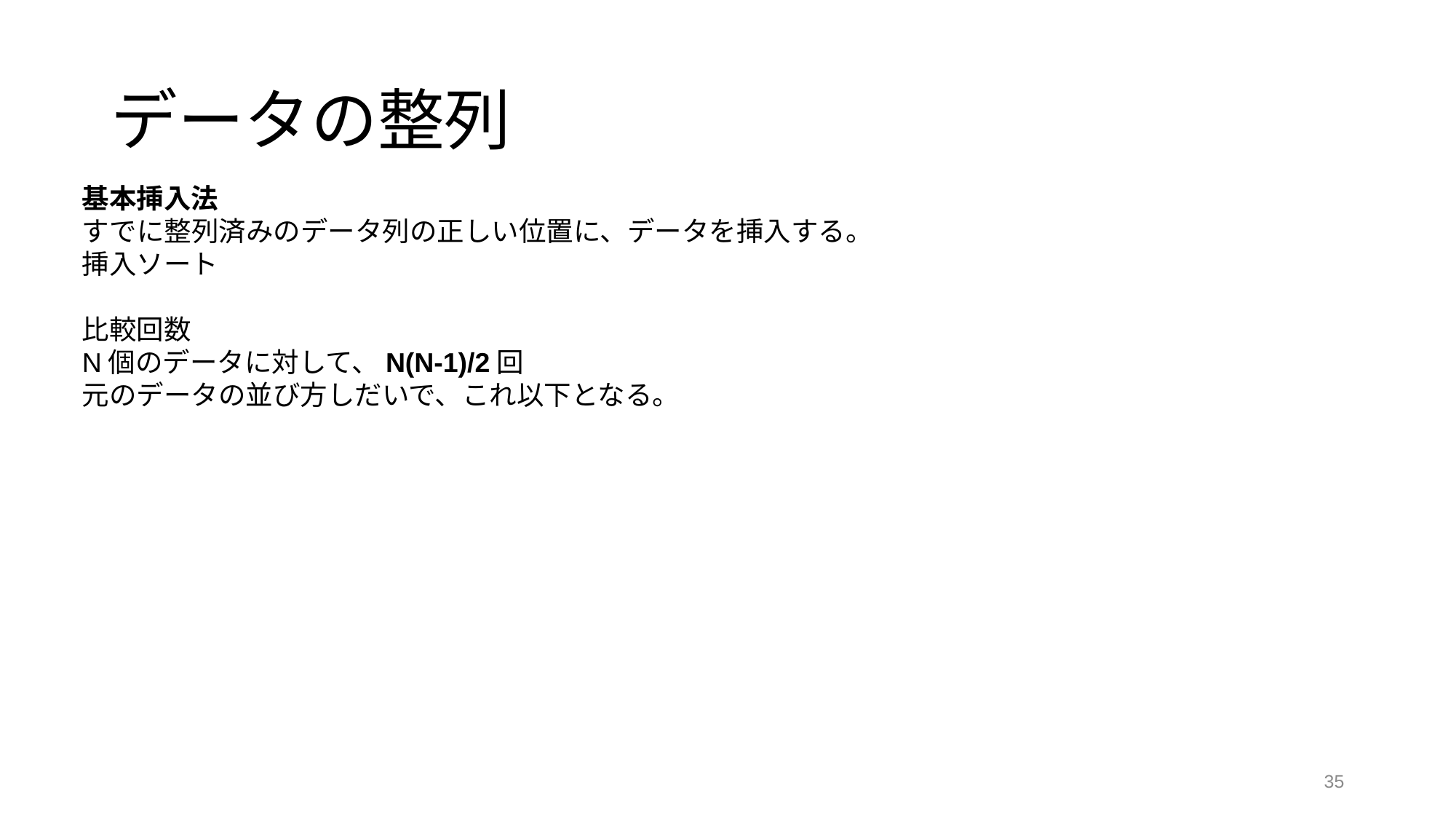

# データの整列
基本挿入法
すでに整列済みのデータ列の正しい位置に、データを挿入する。
挿入ソート

比較回数
N個のデータに対して、N(N-1)/2回
元のデータの並び方しだいで、これ以下となる。

35